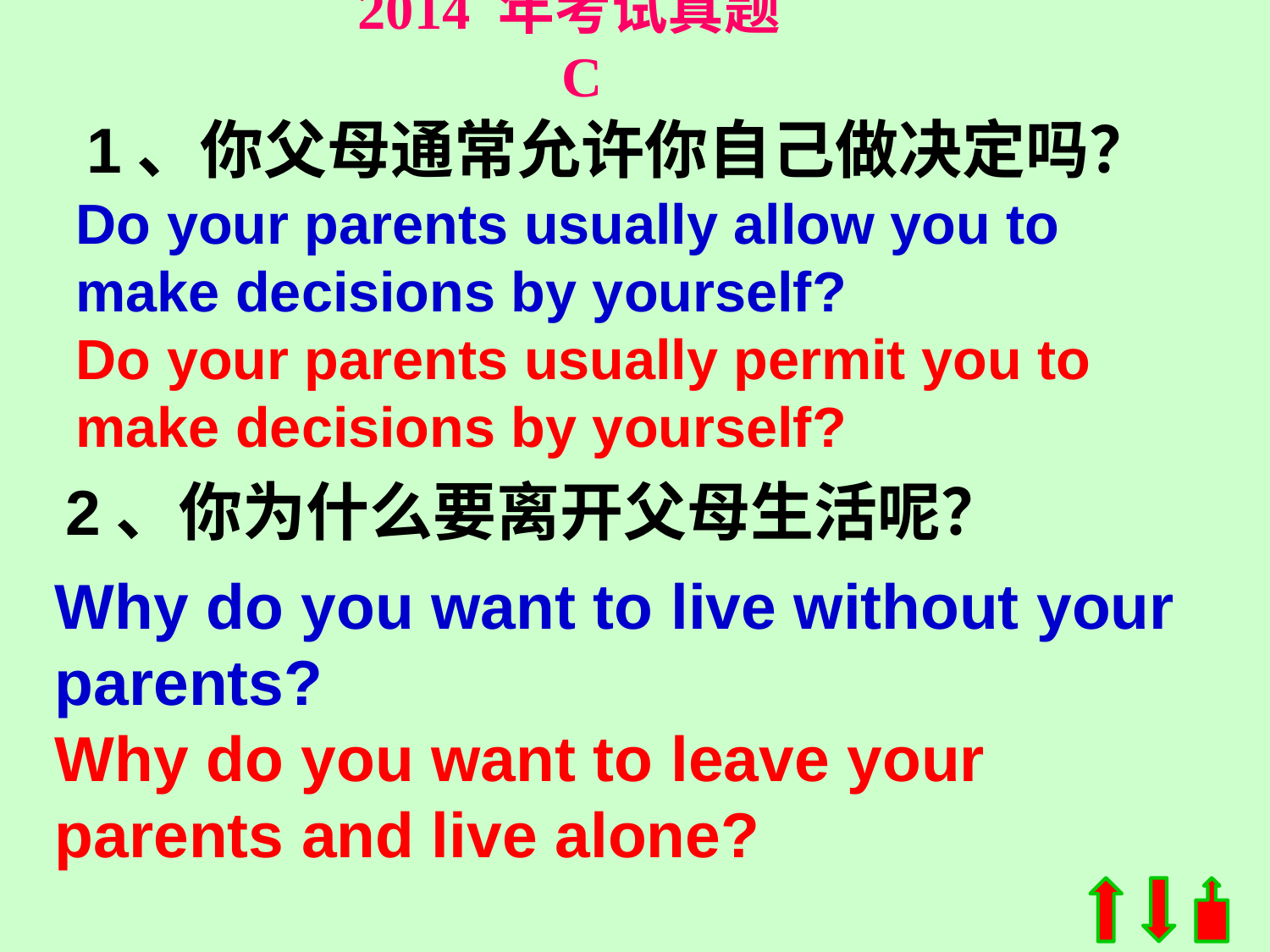

2014 年考试真题   C
1、你父母通常允许你自己做决定吗？
Do your parents usually allow you to make decisions by yourself?
Do your parents usually permit you to make decisions by yourself?
2、你为什么要离开父母生活呢？
Why do you want to live without your parents?
Why do you want to leave your parents and live alone?